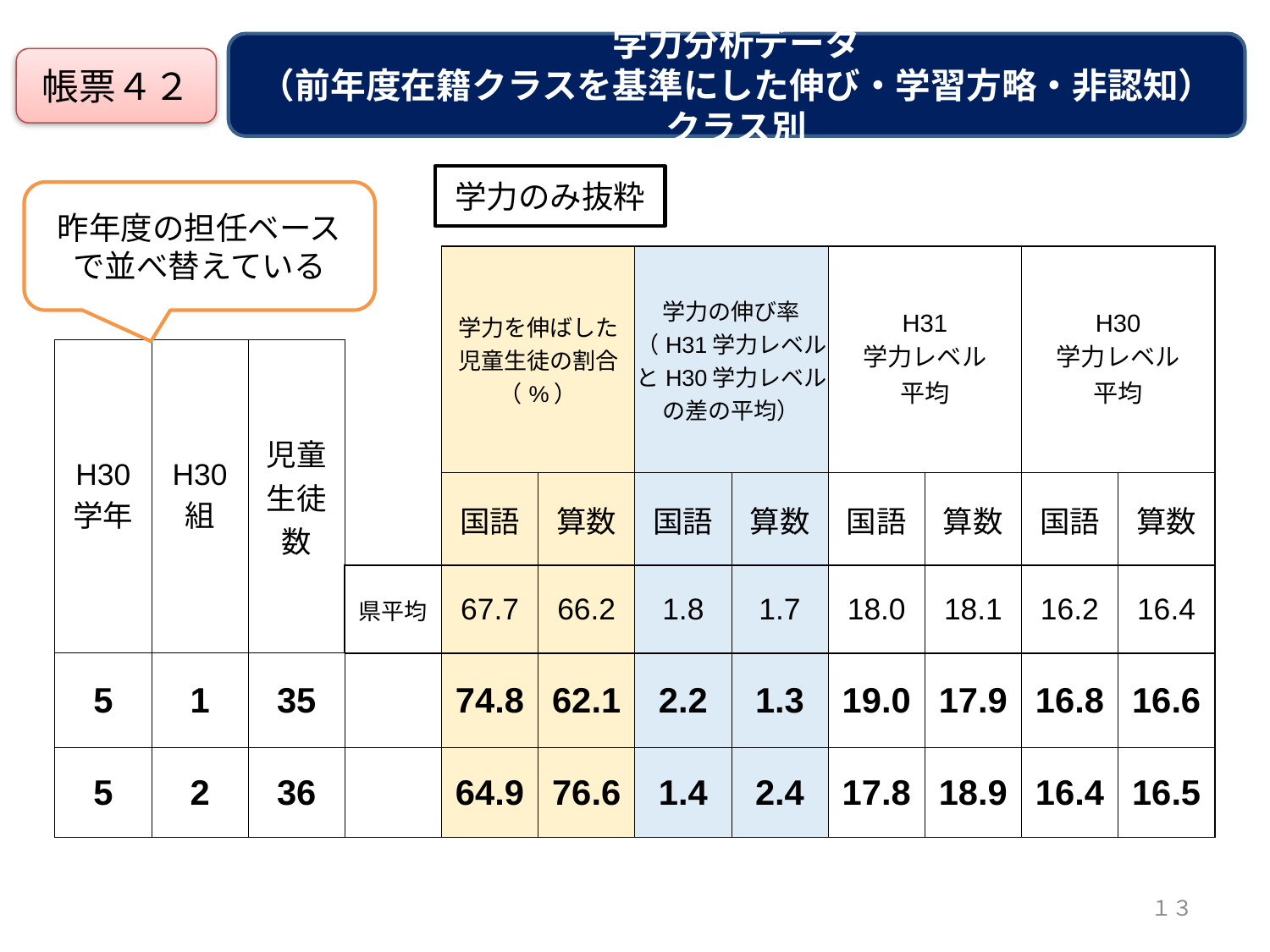

学力分析データ
（前年度在籍クラスを基準にした伸び・学習方略・非認知）クラス別
帳票４２
学力のみ抜粋
昨年度の担任ベースで並べ替えている
|  |  |  |  | 学力を伸ばした 児童生徒の割合（%） |  | 学力の伸び率 （H31学力レベルとH30学力レベルの差の平均） |  | H31 学力レベル 平均 |  | H30 学力レベル 平均 |  |
| --- | --- | --- | --- | --- | --- | --- | --- | --- | --- | --- | --- |
| H30 学年 | H30 組 | 児童 生徒 数 |  |  |  |  |  |  |  |  |  |
|  |  |  |  | 国語 | 算数 | 国語 | 算数 | 国語 | 算数 | 国語 | 算数 |
|  |  |  | 県平均 | 67.7 | 66.2 | 1.8 | 1.7 | 18.0 | 18.1 | 16.2 | 16.4 |
| 5 | 1 | 35 |  | 74.8 | 62.1 | 2.2 | 1.3 | 19.0 | 17.9 | 16.8 | 16.6 |
| 5 | 2 | 36 |  | 64.9 | 76.6 | 1.4 | 2.4 | 17.8 | 18.9 | 16.4 | 16.5 |
１３